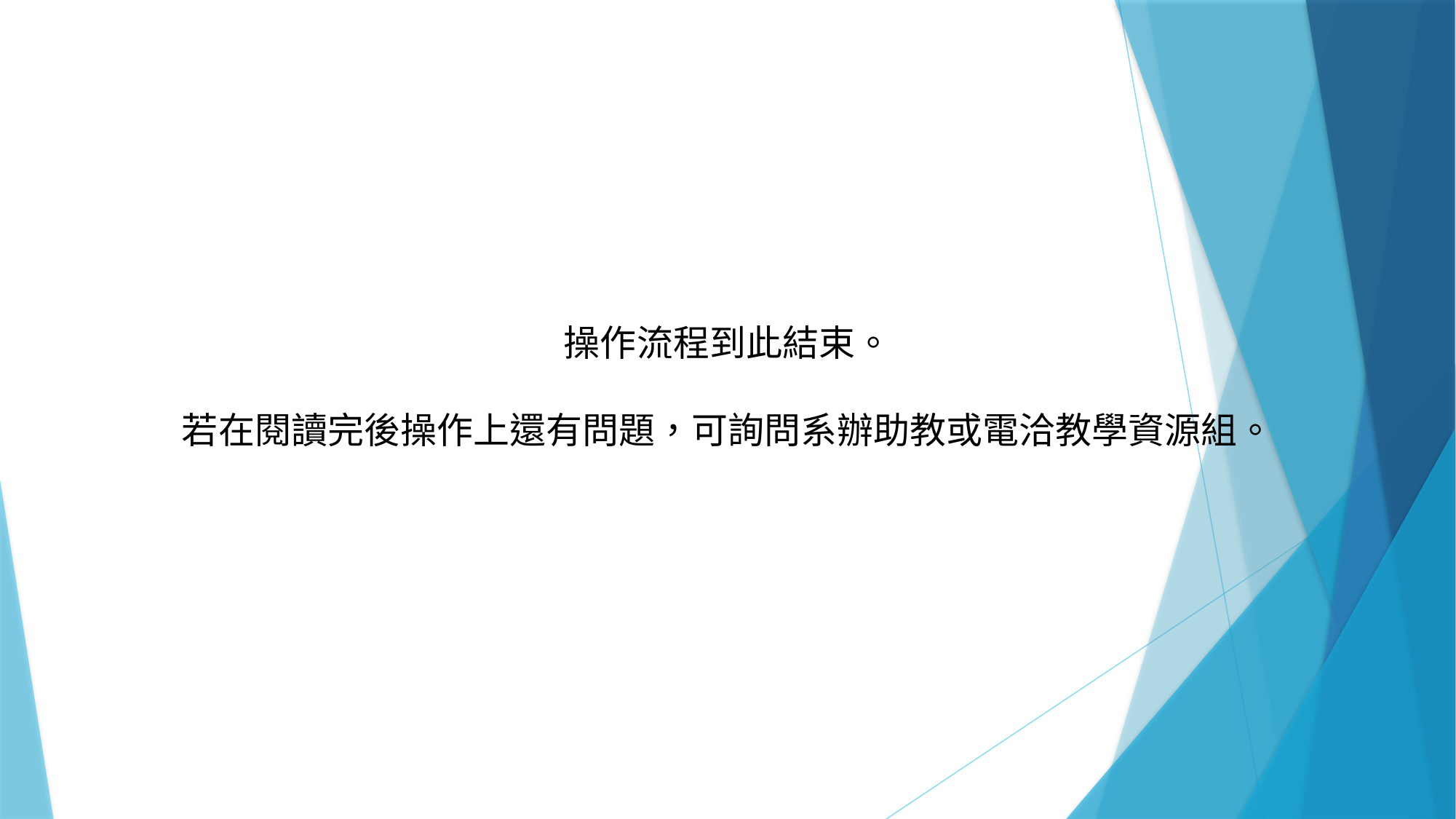

操作流程到此結束。

若在閱讀完後操作上還有問題，可詢問系辦助教或電洽教學資源組。